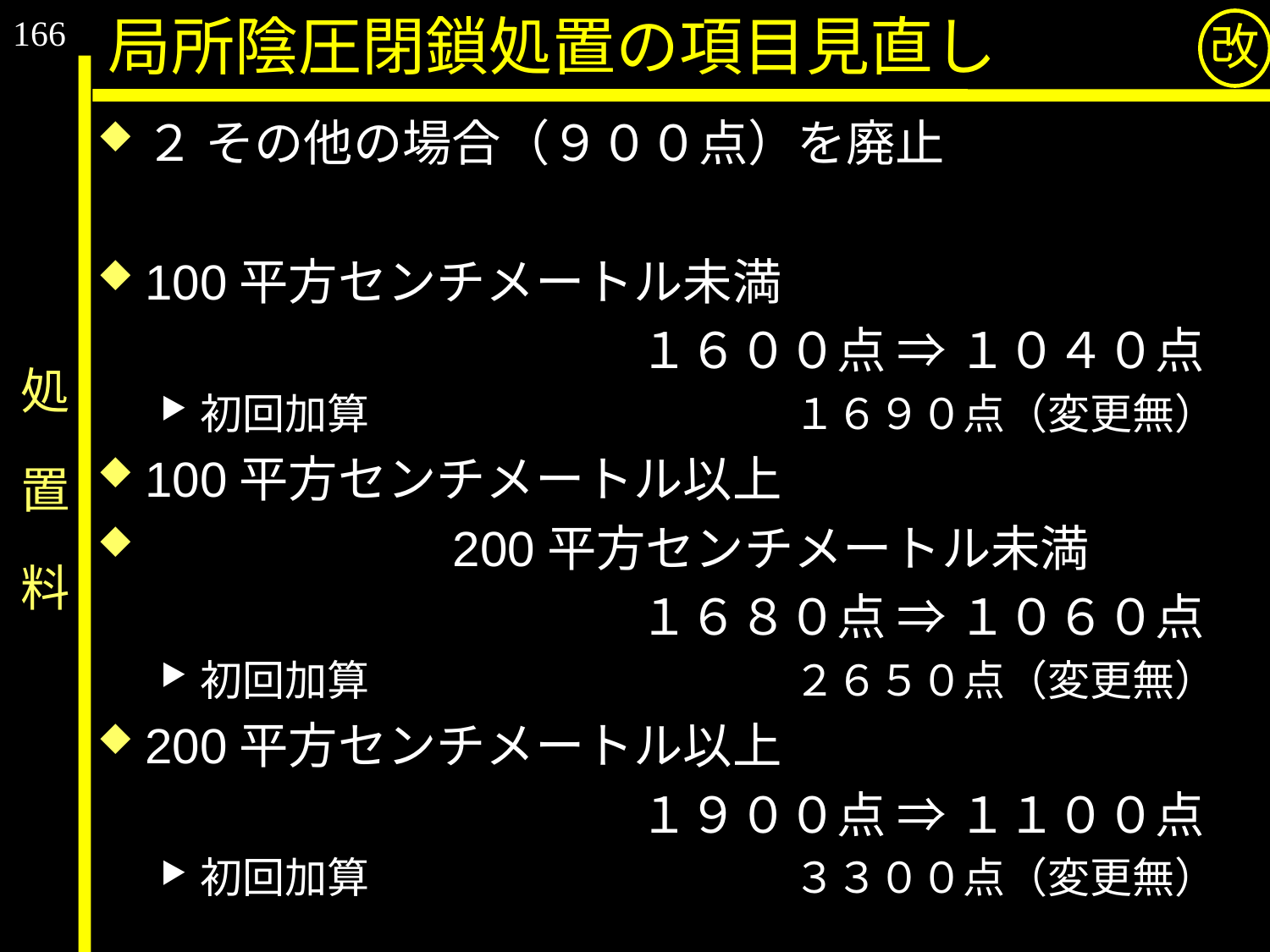

166
局所陰圧閉鎖処置の項目見直し
改

２ その他の場合（９００点）を廃止

100平方センチメートル未満
　　　　　　　　　　　１６００点 ⇒ １０４０点
初回加算　　　　　　　　　　１６９０点（変更無）
100平方センチメートル以上
　　　　　　200平方センチメートル未満
　　　　　　　　　　　１６８０点 ⇒ １０６０点
初回加算　　　　　　　　　　２６５０点（変更無）
200平方センチメートル以上
　　　　　　　　　　　１９００点 ⇒ １１００点
初回加算　　　　　　　　　　３３００点（変更無）

# 処　置　料